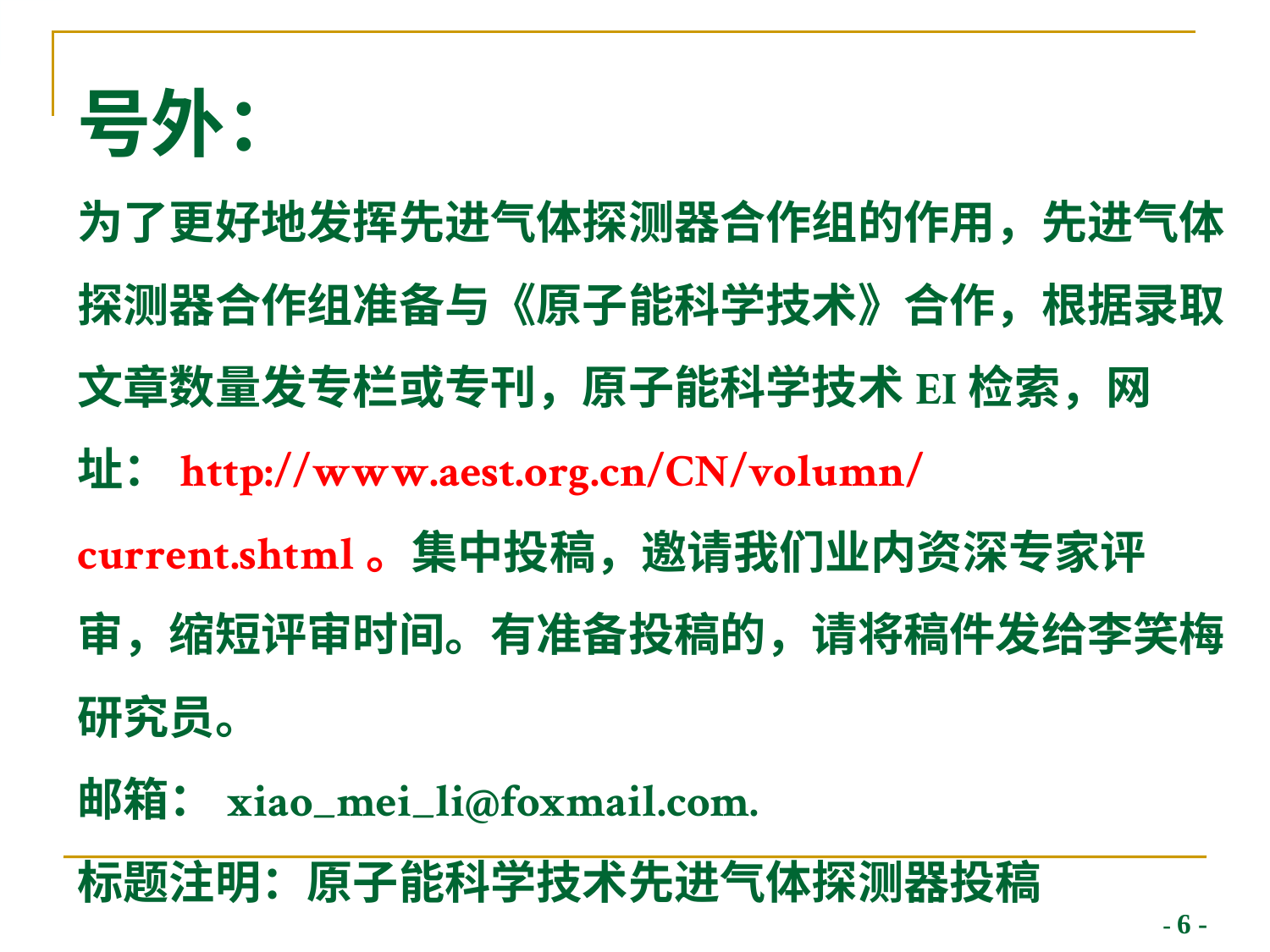

号外：
为了更好地发挥先进气体探测器合作组的作用，先进气体探测器合作组准备与《原子能科学技术》合作，根据录取文章数量发专栏或专刊，原子能科学技术EI检索，网址：http://www.aest.org.cn/CN/volumn/current.shtml。集中投稿，邀请我们业内资深专家评审，缩短评审时间。有准备投稿的，请将稿件发给李笑梅研究员。
邮箱：xiao_mei_li@foxmail.com.
标题注明：原子能科学技术先进气体探测器投稿